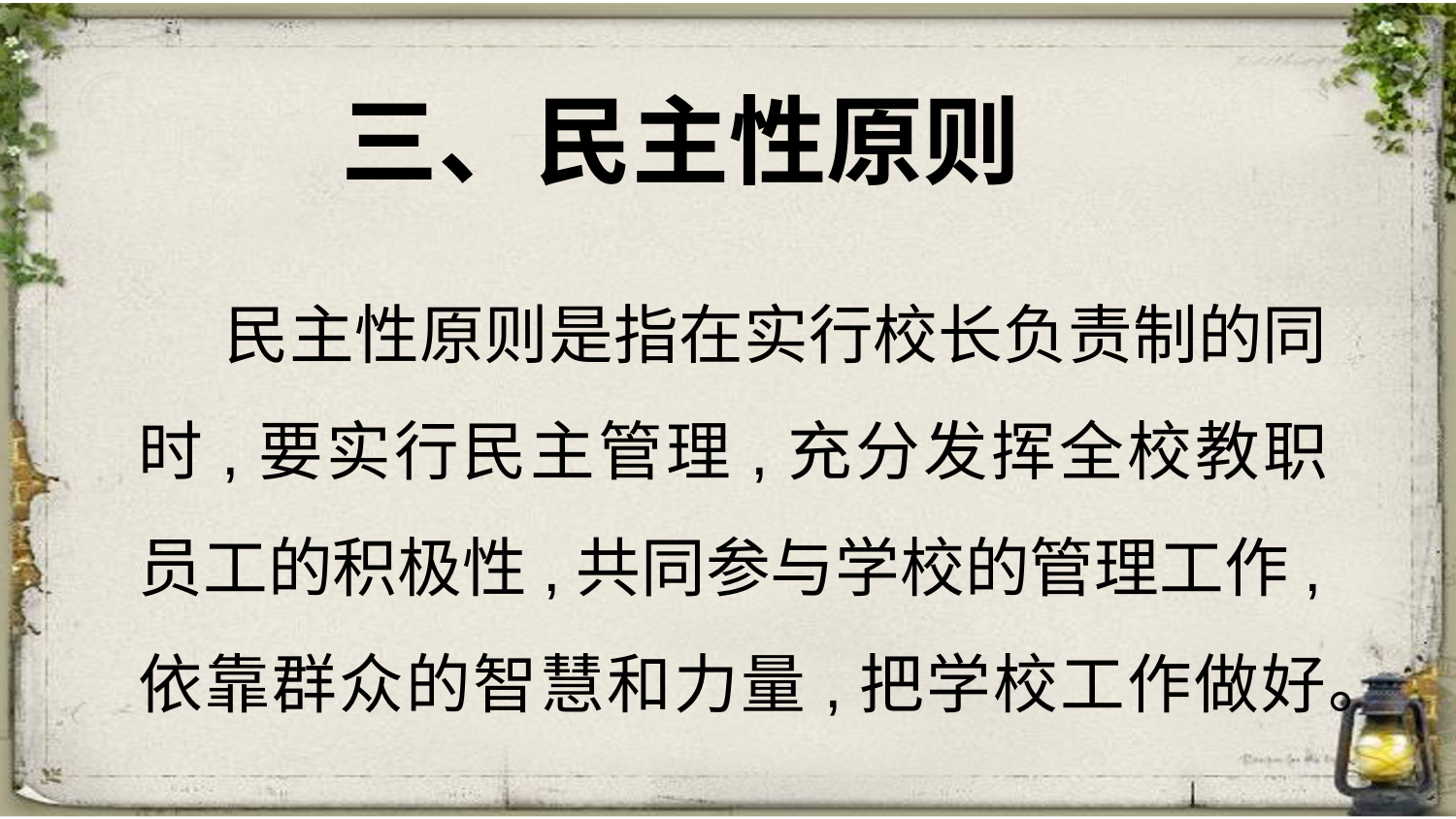

三、民主性原则
民主性原则是指在实行校长负责制的同时,要实行民主管理,充分发挥全校教职员工的积极性,共同参与学校的管理工作,依靠群众的智慧和力量,把学校工作做好。